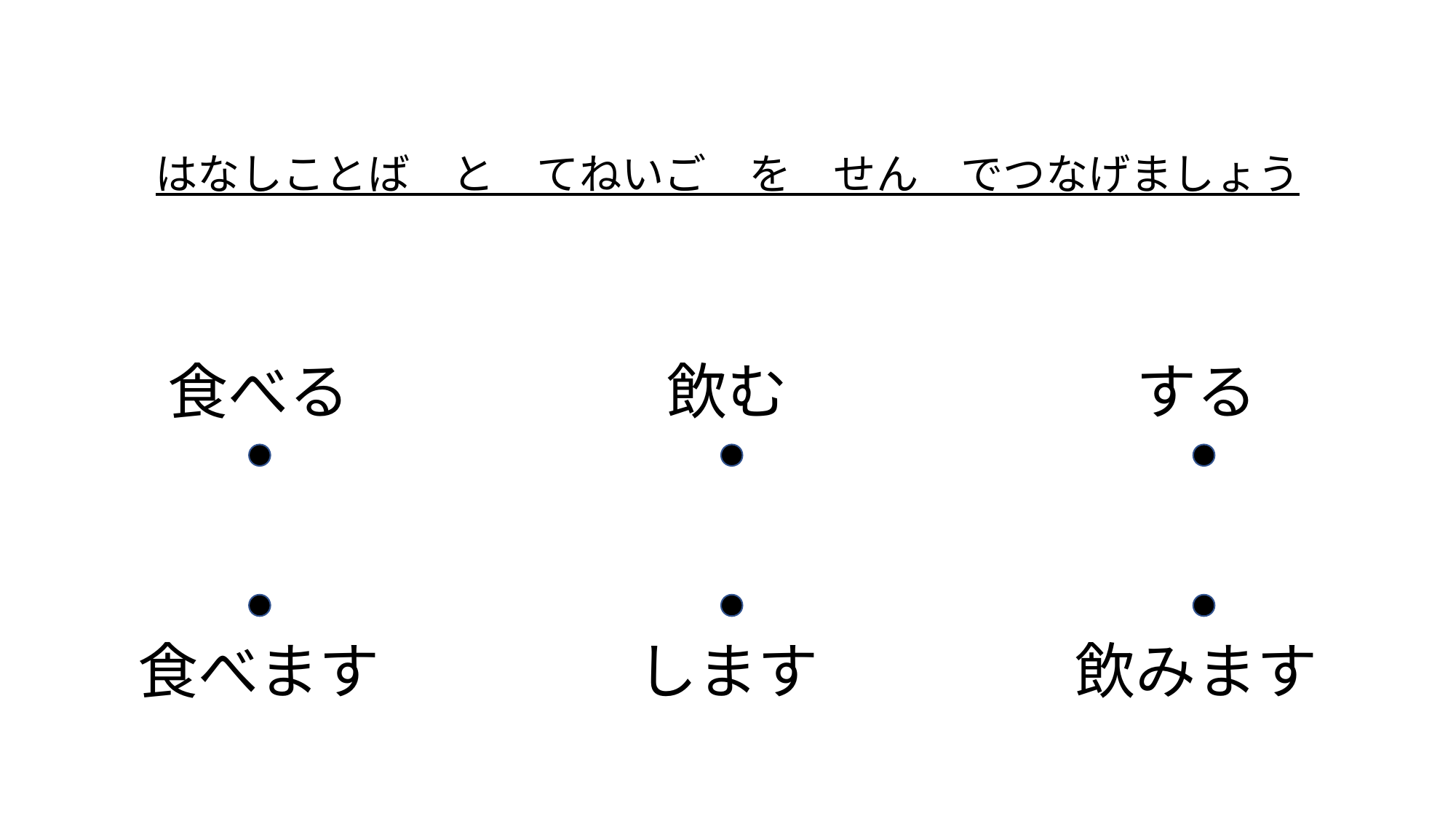

はなしことば　と　てねいご　を　せん　でつなげましょう
食べる
飲む
する

食べます
します
飲みます